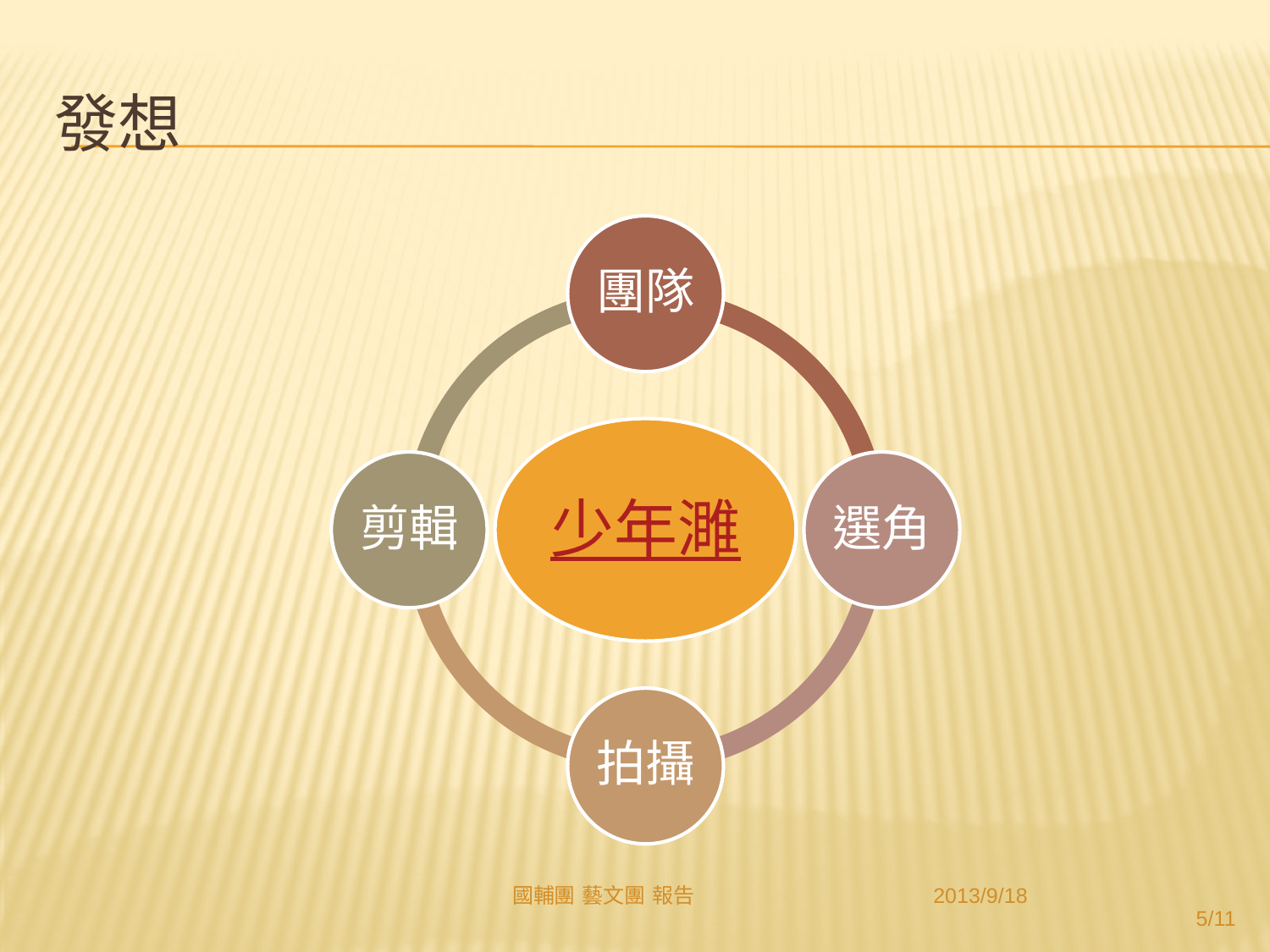

# 發想
少年濉
團隊
選角
拍攝
剪輯
國輔團 藝文團 報告
2013/9/18
5